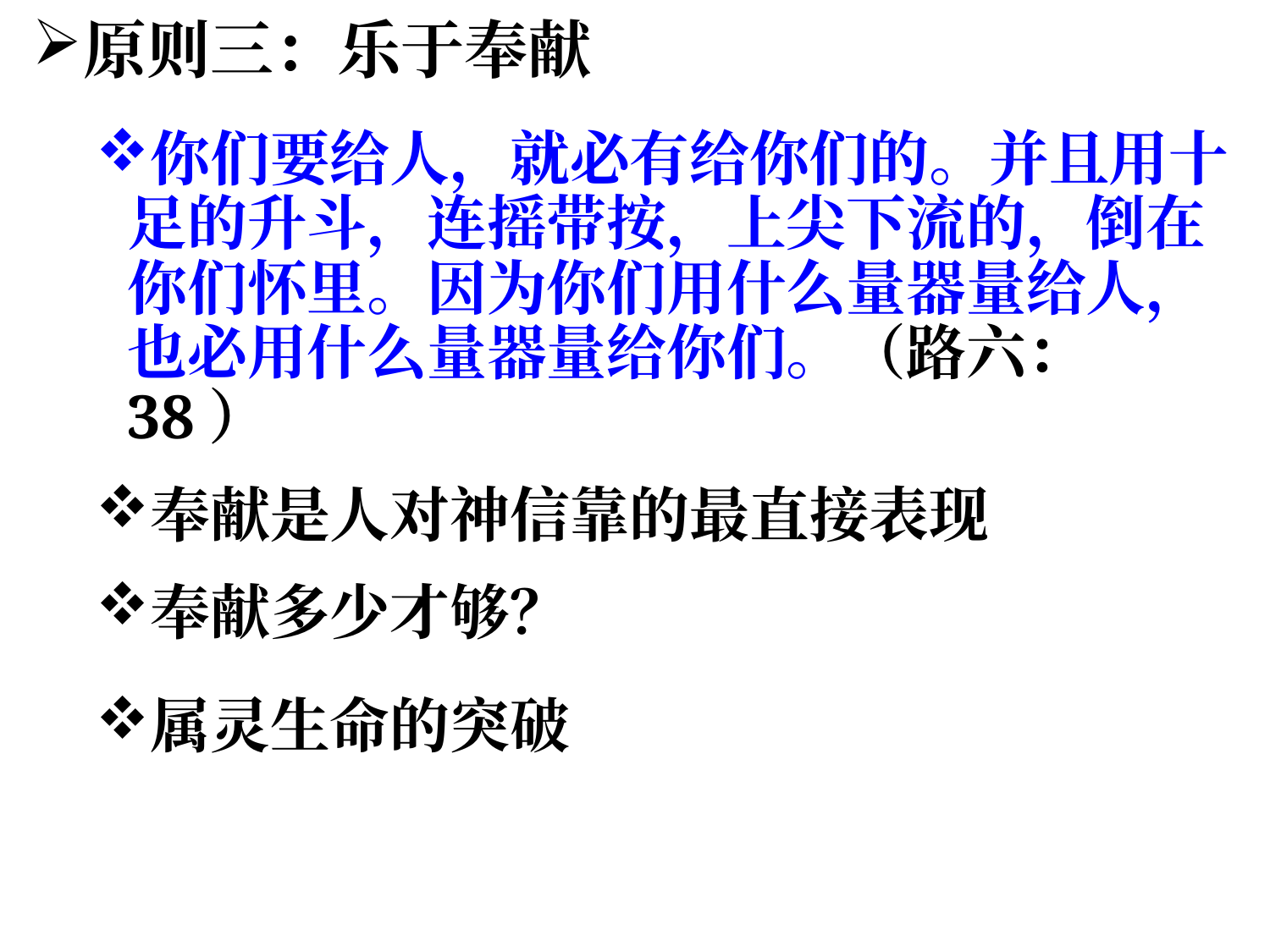

原则三：乐于奉献

你们要给人，就必有给你们的。并且用十足的升斗，连摇带按，上尖下流的，倒在你们怀里。因为你们用什么量器量给人，也必用什么量器量给你们。（路六：38）

奉献是人对神信靠的最直接表现

奉献多少才够？

属灵生命的突破